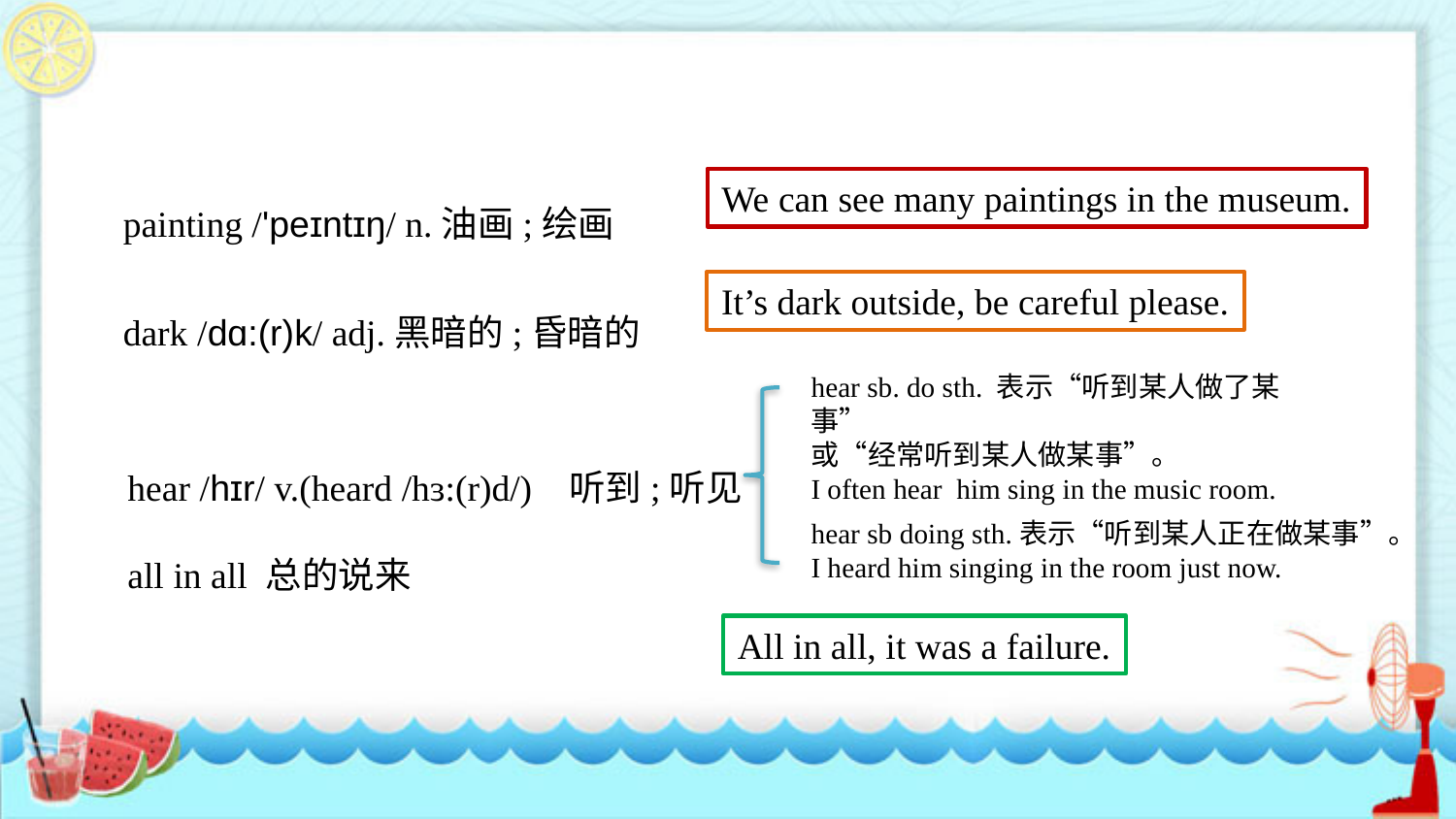

painting /'peɪntɪŋ/ n.油画;绘画
dark /dɑ:(r)k/ adj.黑暗的;昏暗的
We can see many paintings in the museum.
It’s dark outside, be careful please.
hear sb. do sth. 表示“听到某人做了某事”
或“经常听到某人做某事”。
I often hear  him sing in the music room.

hear /hɪr/ v.(heard /hɜ:(r)d/)   听到;听见
all in all 总的说来
hear sb doing sth.表示“听到某人正在做某事”。
I heard him singing in the room just now.
All in all, it was a failure.